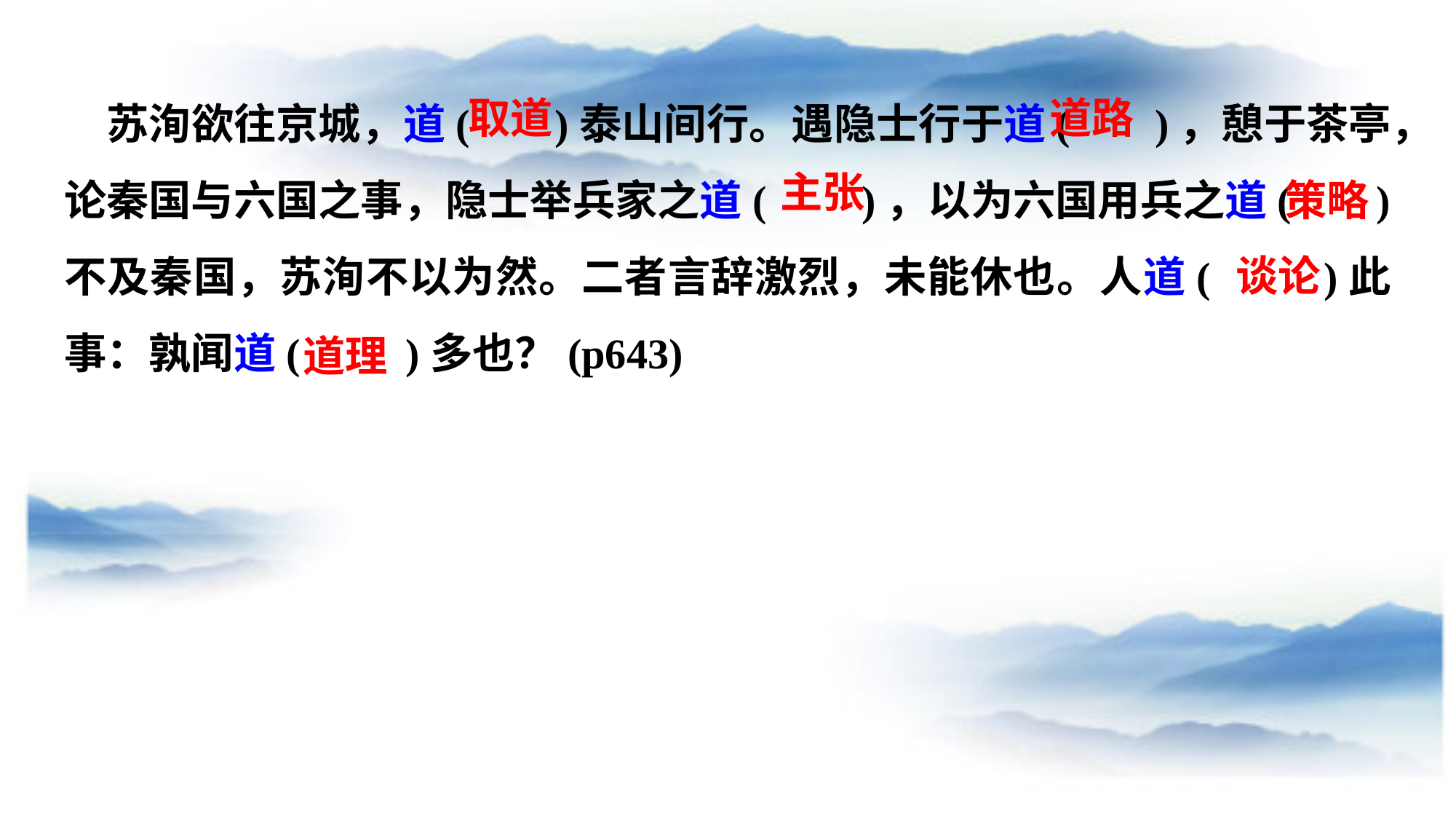

苏洵欲往京城，道(        )泰山间行。遇隐士行于道(        )，憩于茶亭，论秦国与六国之事，隐士举兵家之道(         )，以为六国用兵之道(        )不及秦国，苏洵不以为然。二者言辞激烈，未能休也。人道(          )此事：孰闻道(          )多也？(p643)
取道
道路
主张
策略
谈论
道理